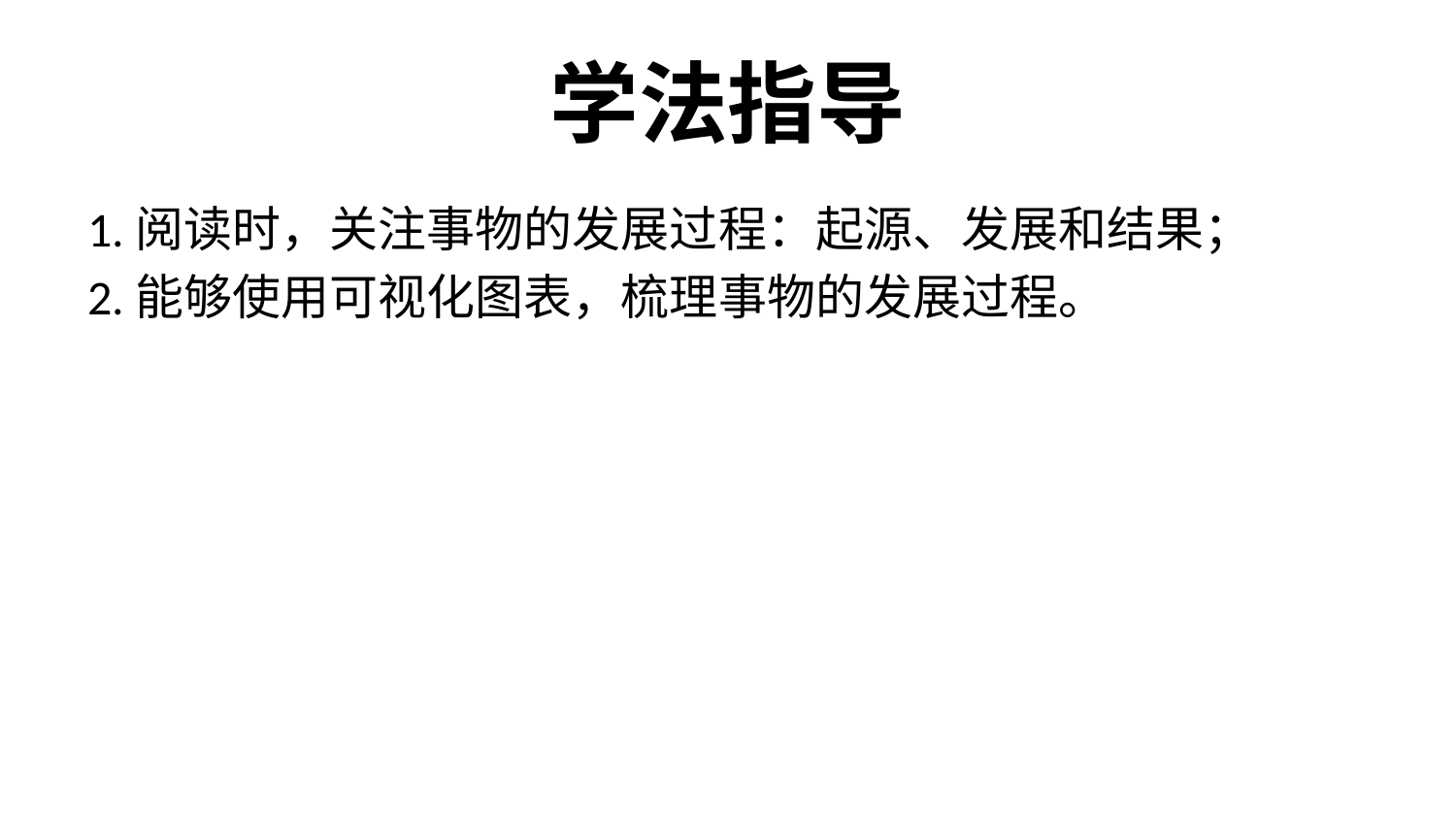

# 学法指导
1.阅读时，关注事物的发展过程：起源、发展和结果；
2.能够使用可视化图表，梳理事物的发展过程。